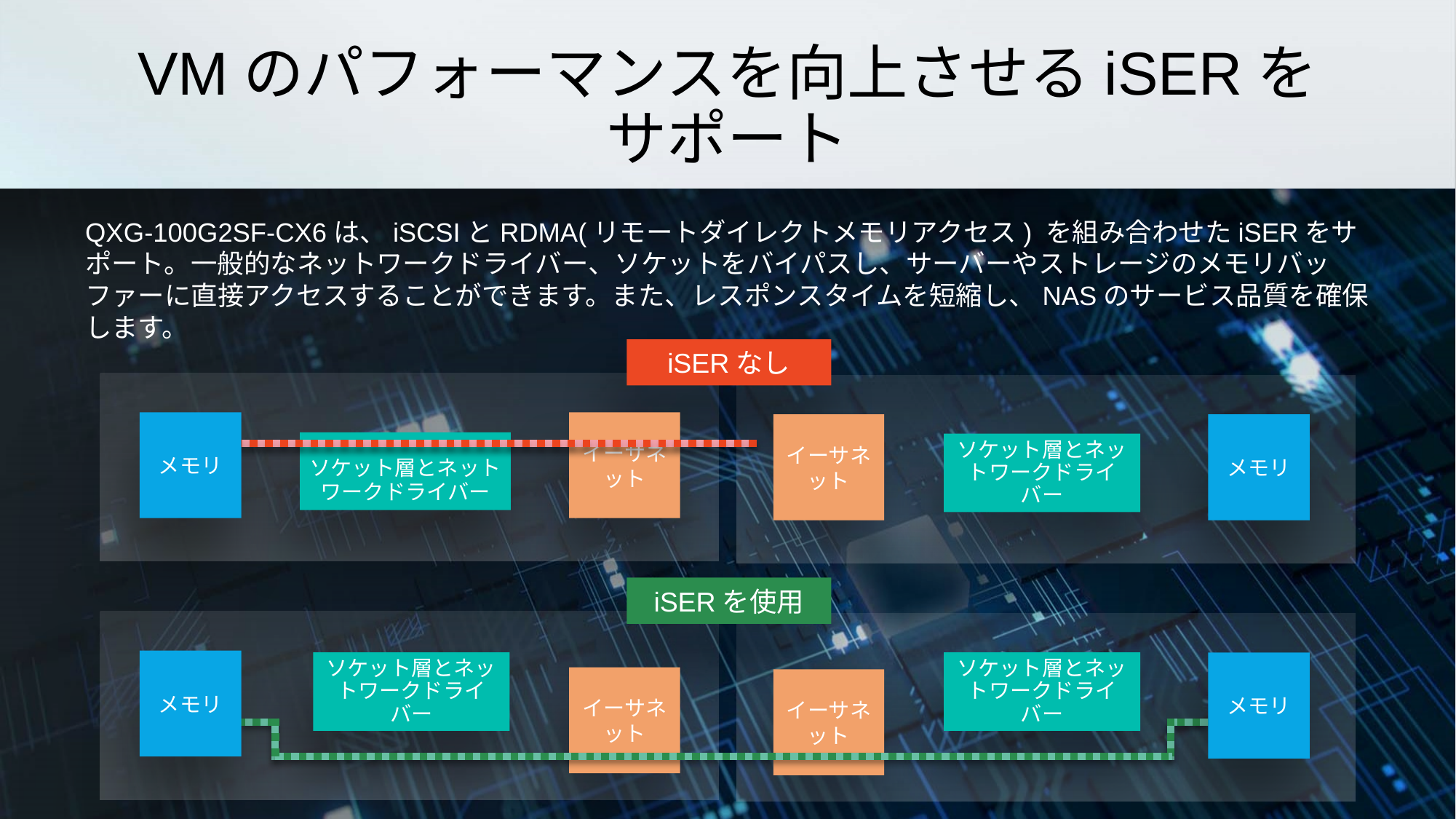

# VMのパフォーマンスを向上させるiSERをサポート
QXG-100G2SF-CX6は、iSCSIとRDMA(リモートダイレクトメモリアクセス) を組み合わせたiSERをサポート。一般的なネットワークドライバー、ソケットをバイパスし、サーバーやストレージのメモリバッファーに直接アクセスすることができます。また、レスポンスタイムを短縮し、NASのサービス品質を確保します。

iSERなし

メモリ
イーサネット
イーサネット
メモリ

ソケット層とネットワークドライバー
ソケット層とネットワークドライバー
iSERを使用

メモリ
ソケット層とネットワークドライバー
ソケット層とネットワークドライバー
メモリ
イーサネット
イーサネット